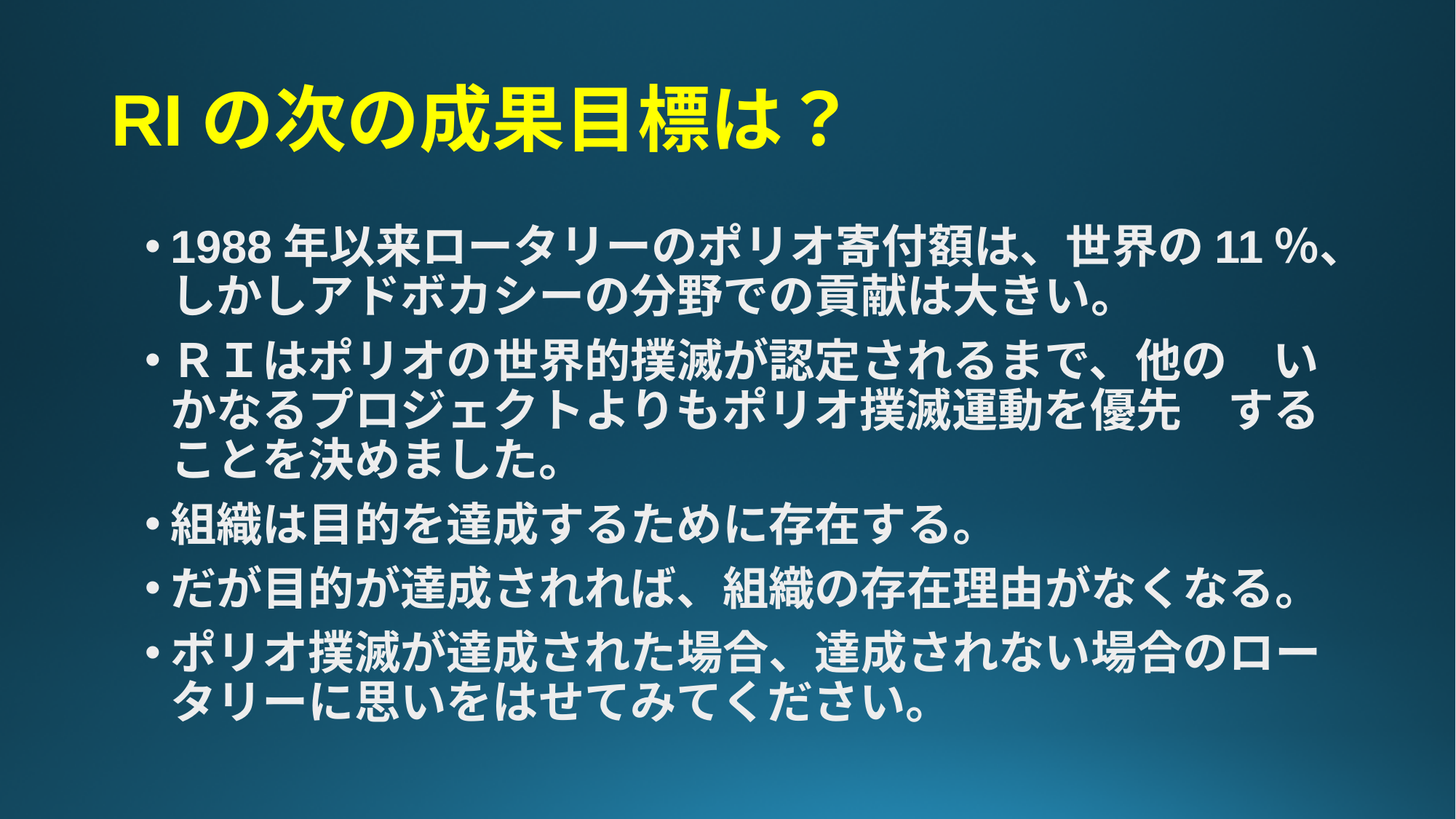

# RIの次の成果目標は？
1988年以来ロータリーのポリオ寄付額は、世界の11％、しかしアドボカシーの分野での貢献は大きい。
ＲＩはポリオの世界的撲滅が認定されるまで、他の　いかなるプロジェクトよりもポリオ撲滅運動を優先　することを決めました。
組織は目的を達成するために存在する。
だが目的が達成されれば、組織の存在理由がなくなる。
ポリオ撲滅が達成された場合、達成されない場合のロータリーに思いをはせてみてください。